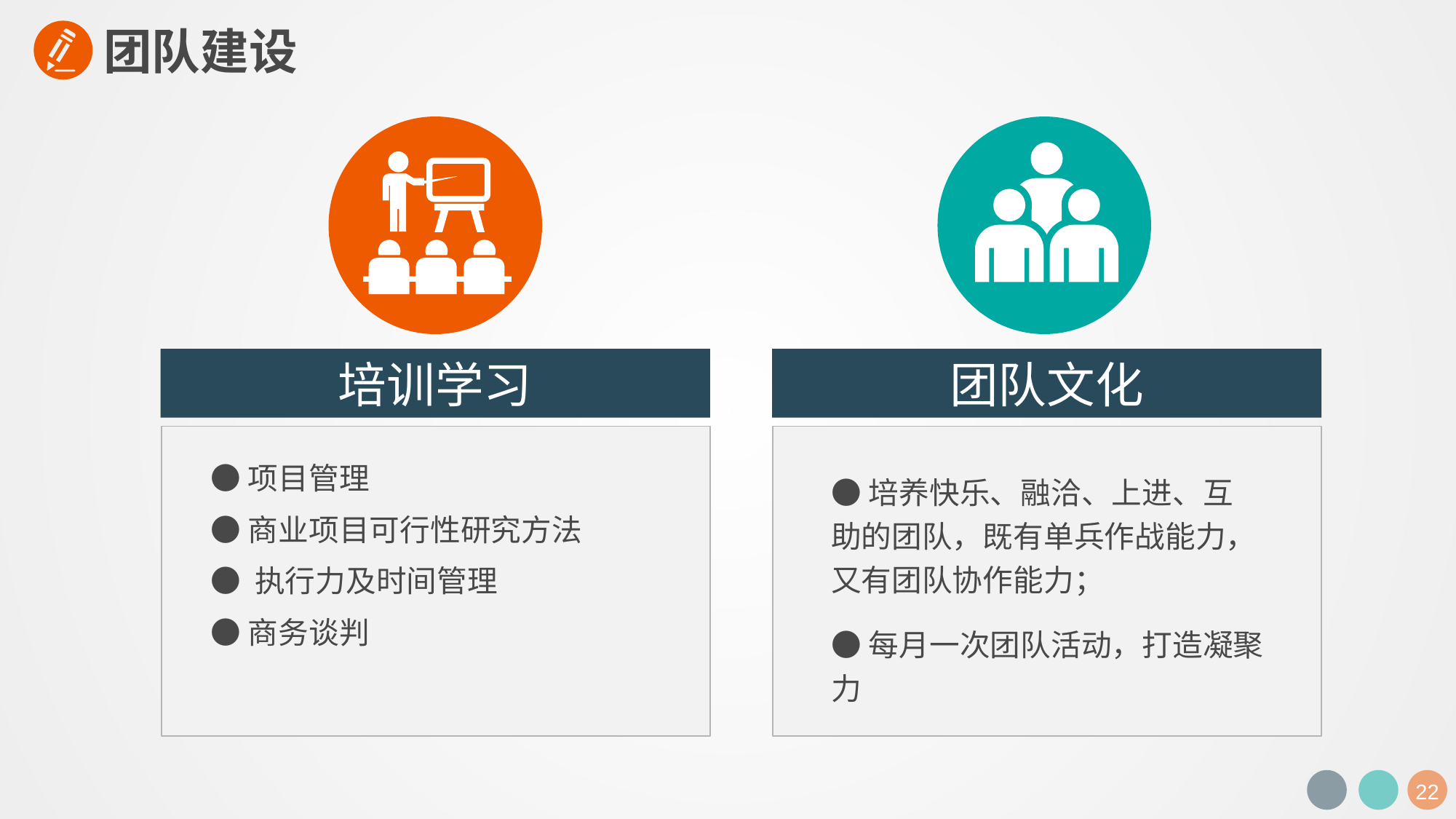

团队建设

培训学习
团队文化

●项目管理
●培养快乐、融洽、上进、互助的团队，既有单兵作战能力，又有团队协作能力；
●商业项目可行性研究方法
● 执行力及时间管理
●每月一次团队活动，打造凝聚力
●商务谈判